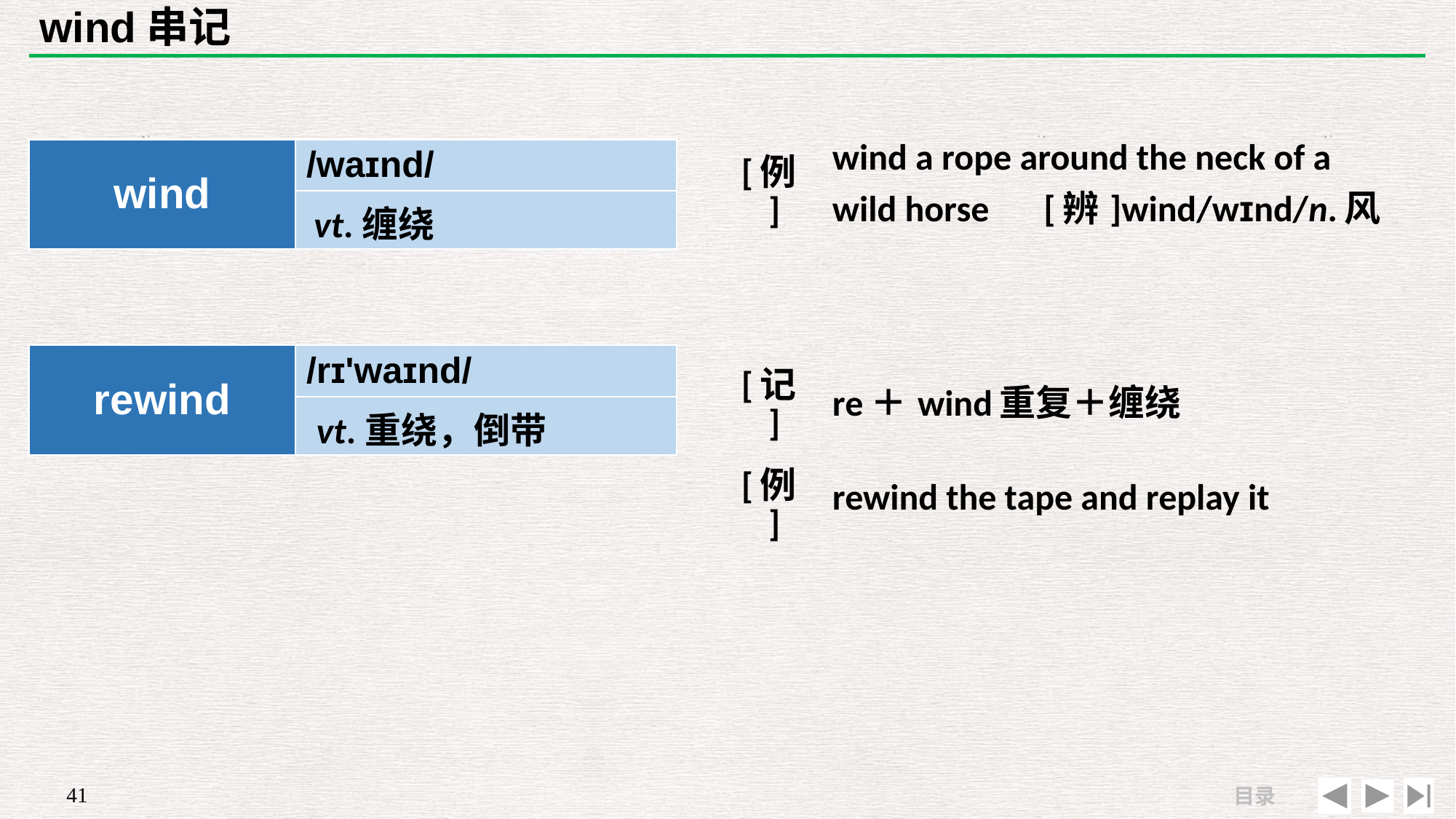

# wind串记

|  |  |
| --- | --- |
| [例] | wind a rope around the neck of a wild horse　[辨]wind/wɪnd/n.风 |
| wind | /waɪnd/ |
| --- | --- |
|  |  |
vt.缠绕
| rewind | /rɪ'waɪnd/ |
| --- | --- |
|  |  |
| [记] | re＋wind重复＋缠绕 |
| --- | --- |
| [例] | rewind the tape and replay it |
vt.重绕，倒带